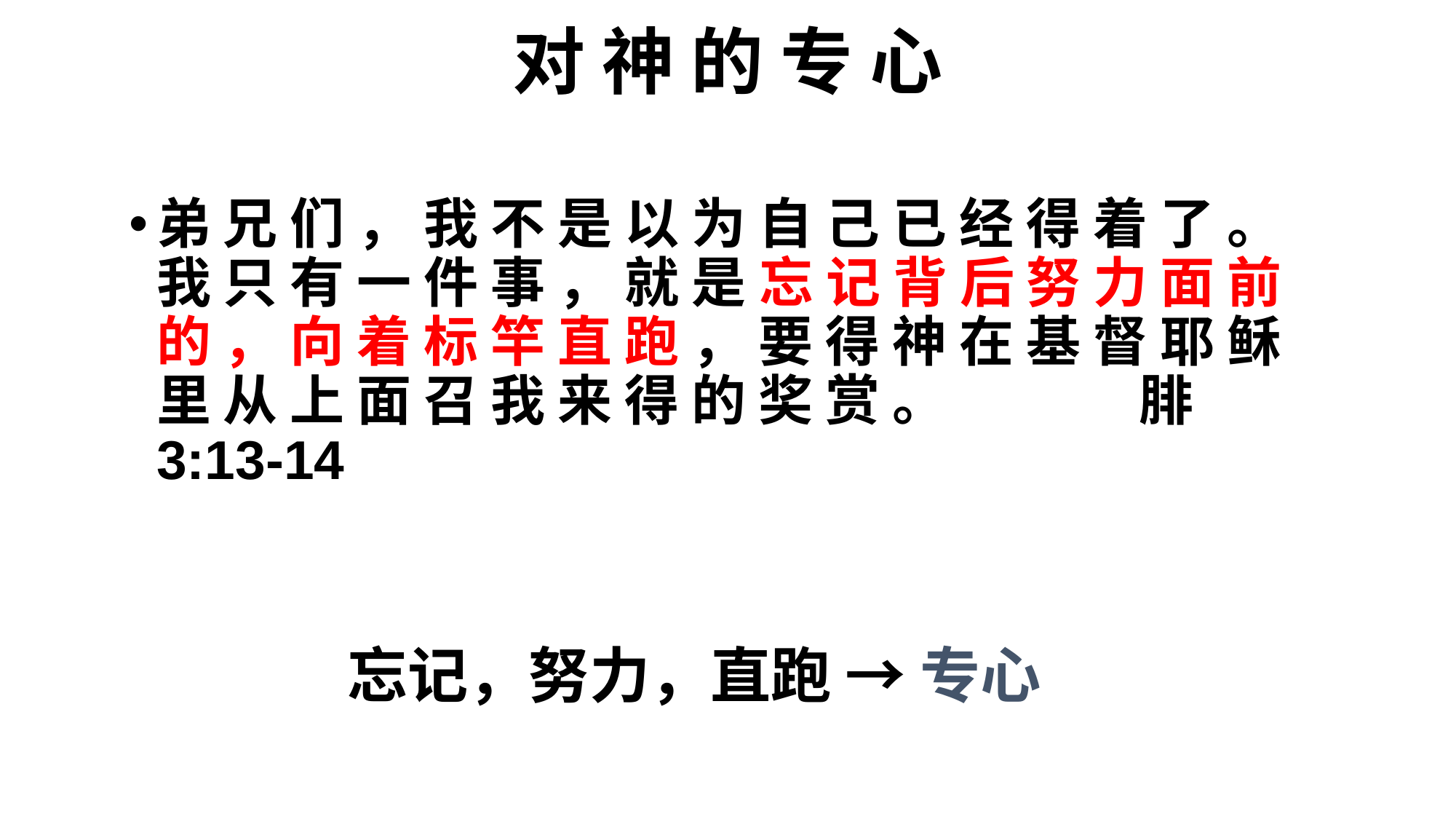

# 对 神 的 专 心
弟 兄 们 ， 我 不 是 以 为 自 己 已 经 得 着 了 。 我 只 有 一 件 事 ， 就 是 忘 记 背 后 努 力 面 前 的 ， 向 着 标 竿 直 跑 ， 要 得 神 在 基 督 耶 稣 里 从 上 面 召 我 来 得 的 奖 赏 。		腓  3:13-14
忘记，努力，直跑 → 专心